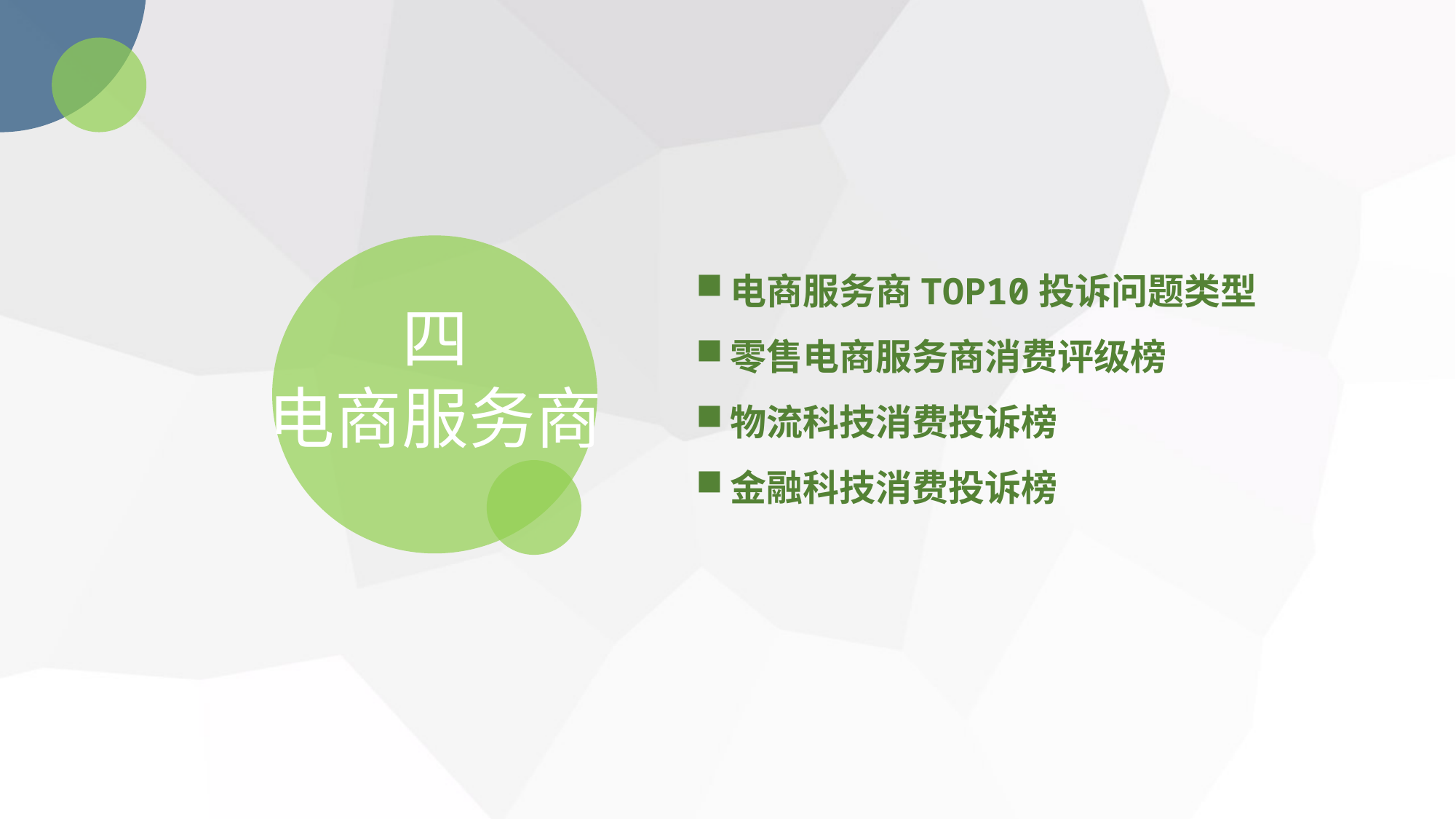

电商服务商TOP10投诉问题类型
零售电商服务商消费评级榜
物流科技消费投诉榜
金融科技消费投诉榜

四
电商服务商